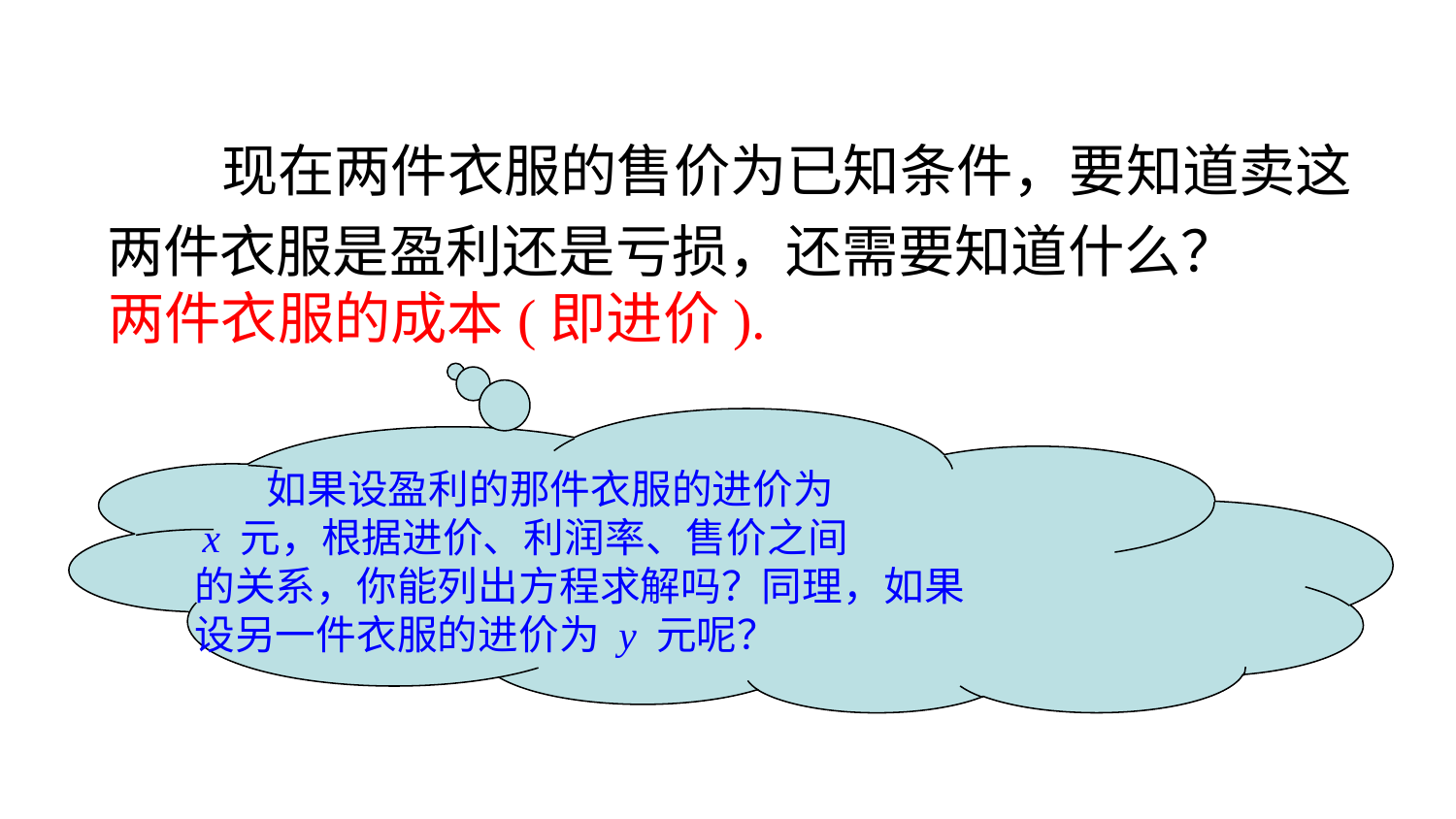

现在两件衣服的售价为已知条件，要知道卖这两件衣服是盈利还是亏损，还需要知道什么？
两件衣服的成本(即进价).

              如果设盈利的那件衣服的进价为
       x 元，根据进价、利润率、售价之间
      的关系，你能列出方程求解吗？同理，如果
      设另一件衣服的进价为 y 元呢？